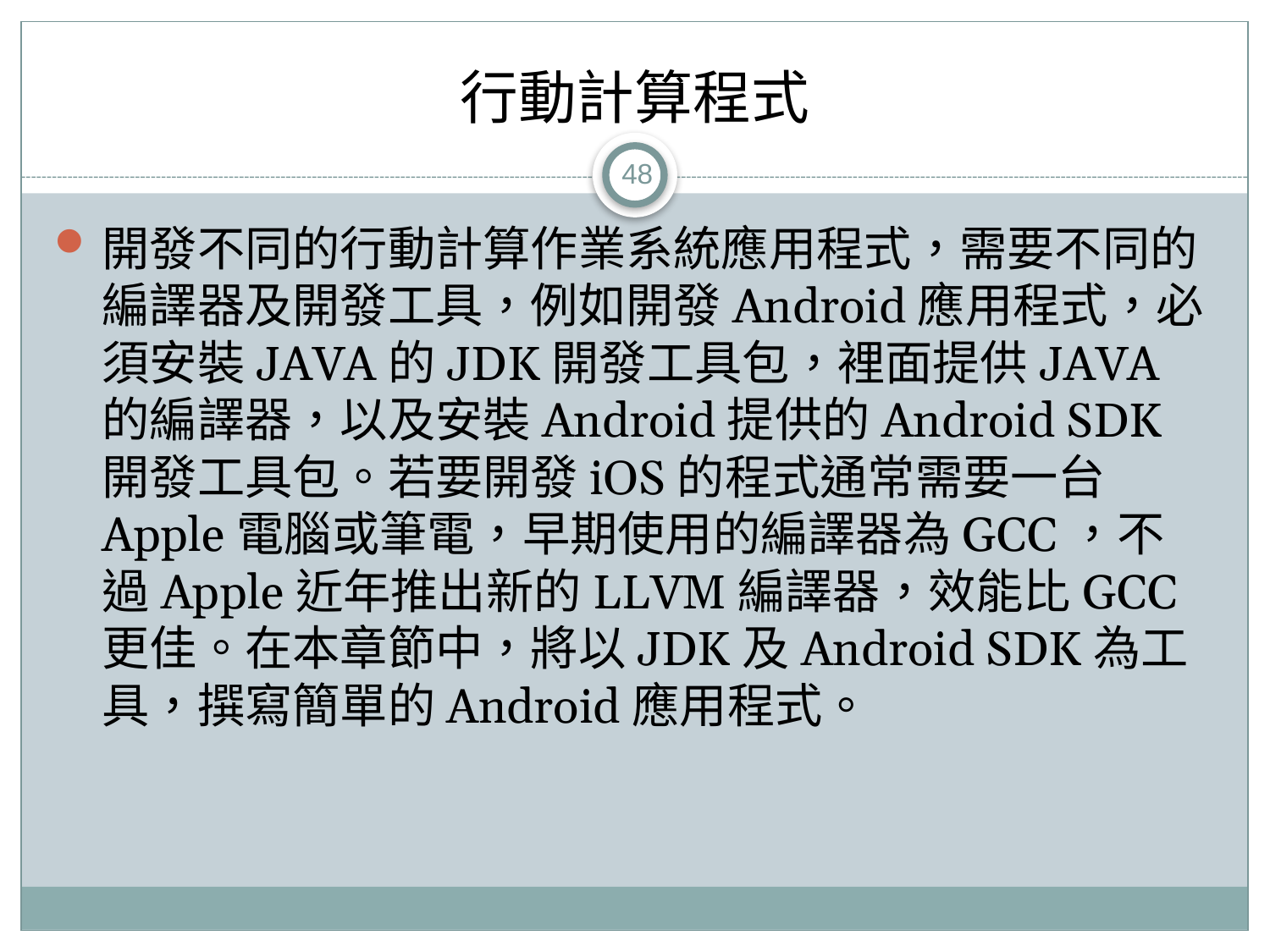

# 行動計算程式
48
開發不同的行動計算作業系統應用程式，需要不同的編譯器及開發工具，例如開發Android應用程式，必須安裝JAVA的JDK開發工具包，裡面提供JAVA的編譯器，以及安裝Android提供的Android SDK開發工具包。若要開發iOS的程式通常需要一台Apple電腦或筆電，早期使用的編譯器為GCC，不過Apple近年推出新的LLVM編譯器，效能比GCC更佳。在本章節中，將以JDK及Android SDK為工具，撰寫簡單的Android應用程式。